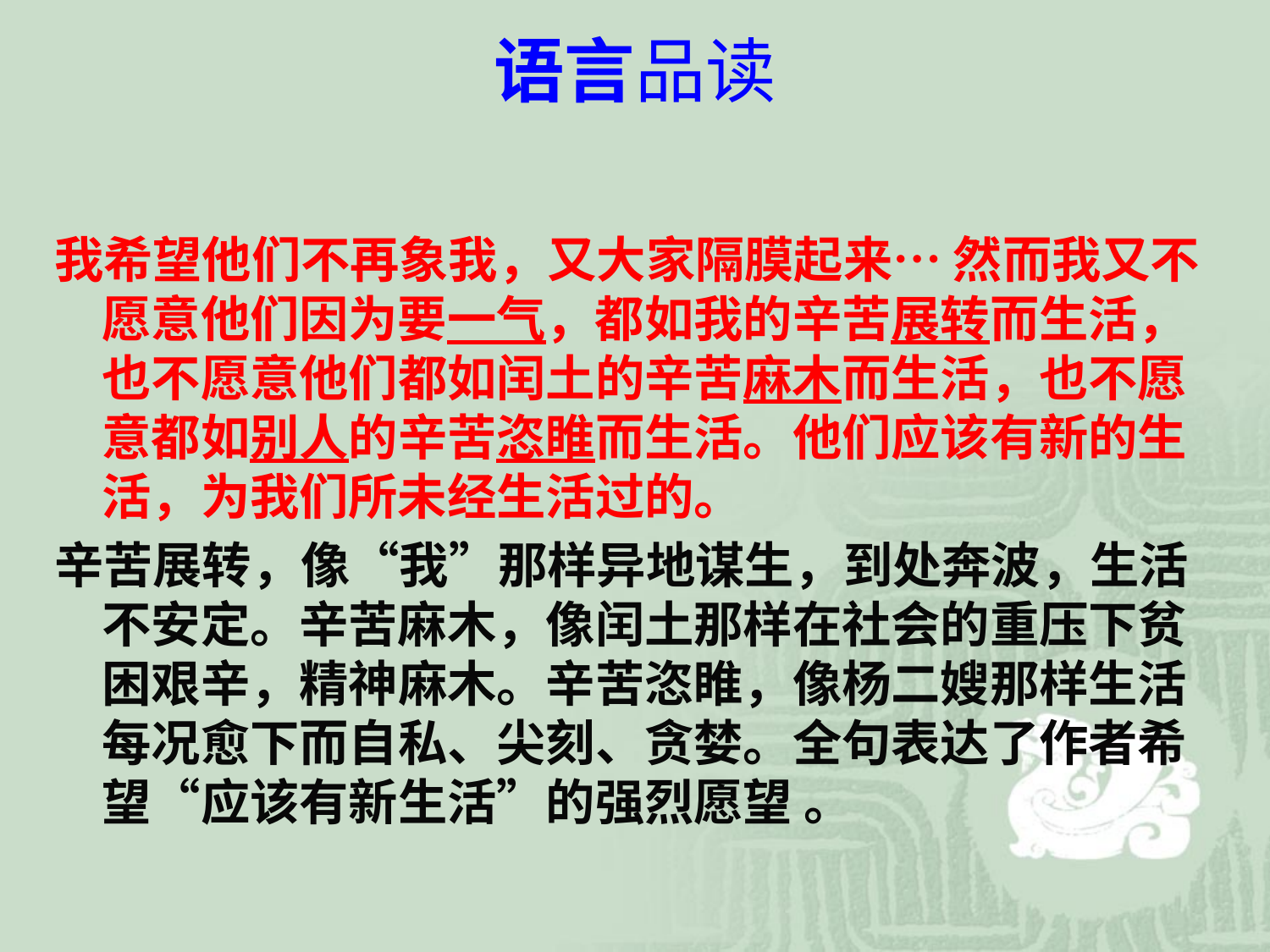

# 语言品读
我希望他们不再象我，又大家隔膜起来… 然而我又不愿意他们因为要一气，都如我的辛苦展转而生活，也不愿意他们都如闰土的辛苦麻木而生活，也不愿意都如别人的辛苦恣睢而生活。他们应该有新的生活，为我们所未经生活过的。
辛苦展转，像“我”那样异地谋生，到处奔波，生活不安定。辛苦麻木，像闰土那样在社会的重压下贫困艰辛，精神麻木。辛苦恣睢，像杨二嫂那样生活每况愈下而自私、尖刻、贪婪。全句表达了作者希望“应该有新生活”的强烈愿望 。